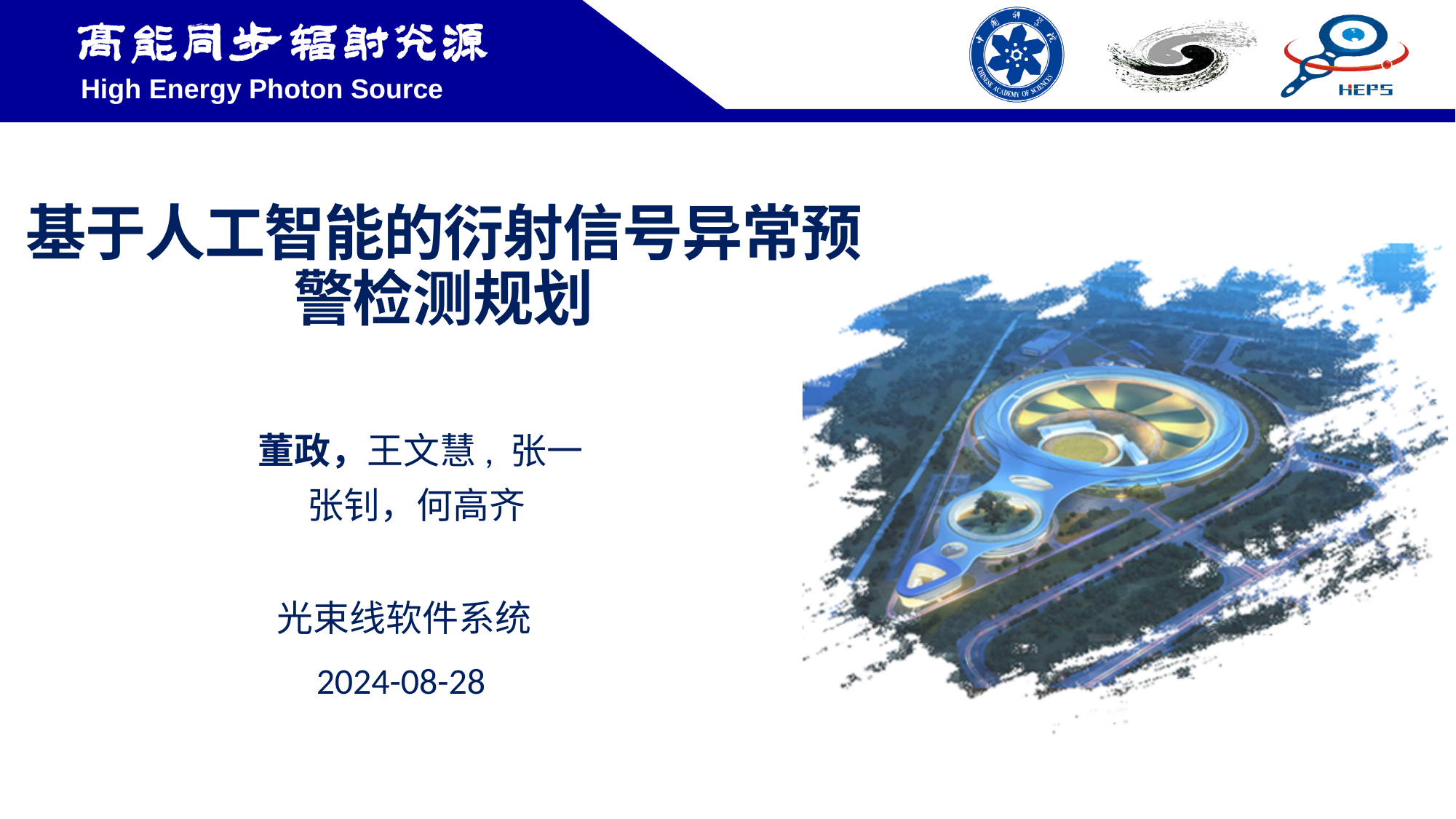

# 基于人工智能的衍射信号异常预警检测规划
董政，王文慧, 张一
张钊，何高齐
光束线软件系统
2024-08-28